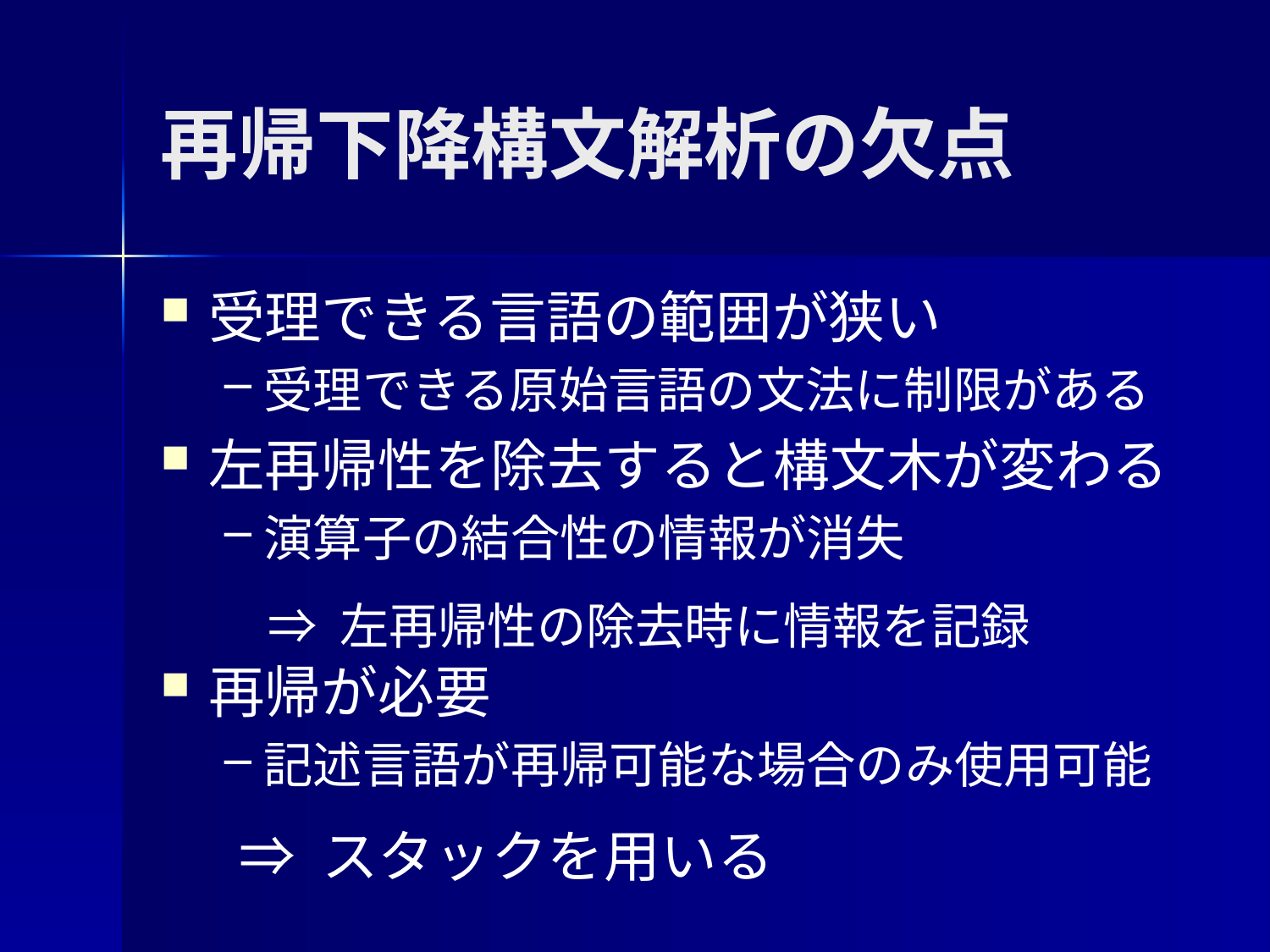

# 再帰下降構文解析の欠点
受理できる言語の範囲が狭い
受理できる原始言語の文法に制限がある
左再帰性を除去すると構文木が変わる
演算子の結合性の情報が消失

再帰が必要
記述言語が再帰可能な場合のみ使用可能
⇒ 左再帰性の除去時に情報を記録
⇒ スタックを用いる